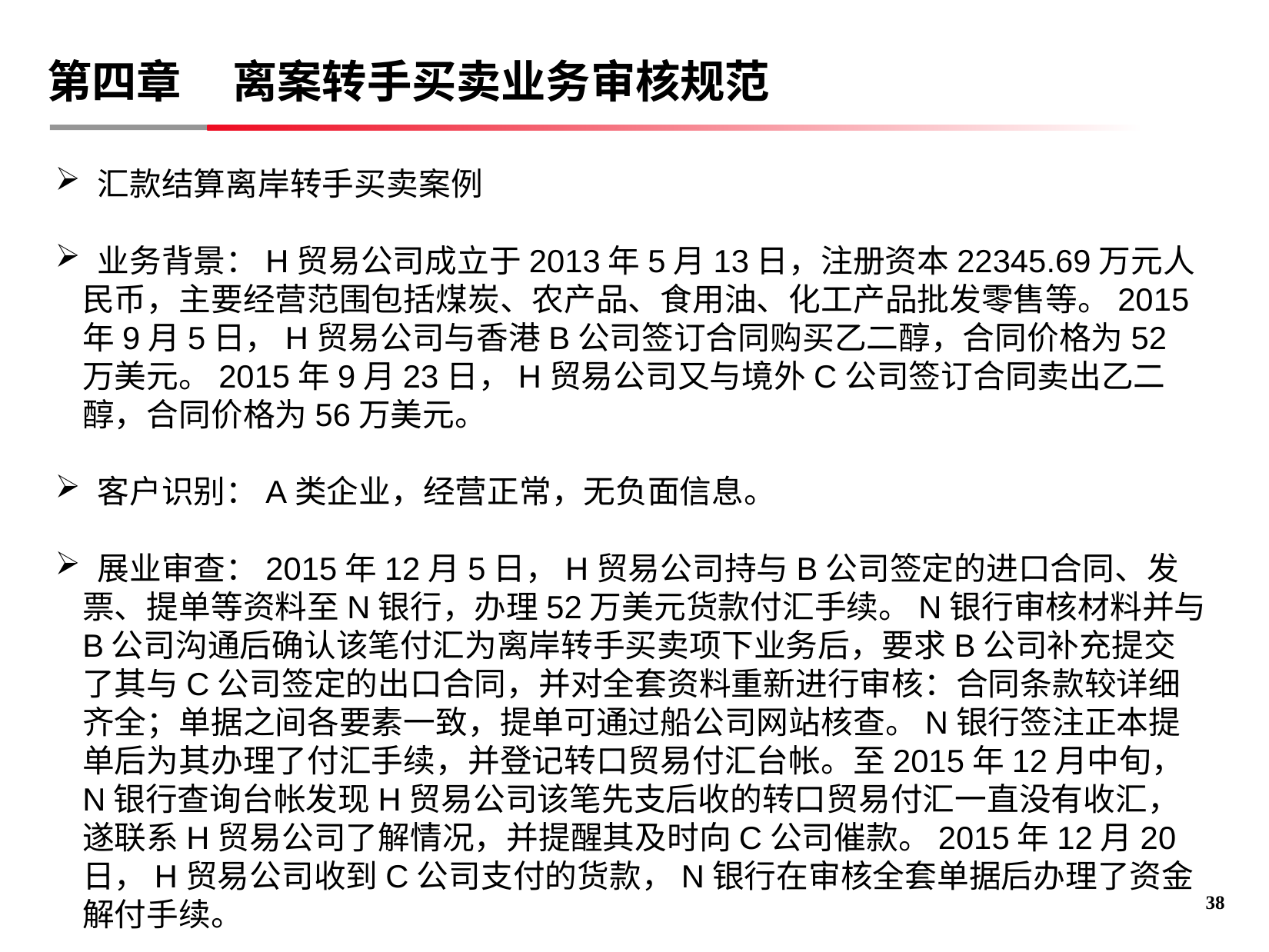

# 第四章     离案转手买卖业务审核规范
 汇款结算离岸转手买卖案例

 业务背景：H贸易公司成立于2013年5月13日，注册资本22345.69万元人民币，主要经营范围包括煤炭、农产品、食用油、化工产品批发零售等。2015年9月5日，H贸易公司与香港B公司签订合同购买乙二醇，合同价格为52万美元。2015年9月23日，H贸易公司又与境外C公司签订合同卖出乙二醇，合同价格为56万美元。

 客户识别：A类企业，经营正常，无负面信息。

 展业审查：2015年12月5日，H贸易公司持与B公司签定的进口合同、发票、提单等资料至N银行，办理52万美元货款付汇手续。N银行审核材料并与B公司沟通后确认该笔付汇为离岸转手买卖项下业务后，要求B公司补充提交了其与C公司签定的出口合同，并对全套资料重新进行审核：合同条款较详细齐全；单据之间各要素一致，提单可通过船公司网站核查。N银行签注正本提单后为其办理了付汇手续，并登记转口贸易付汇台帐。至2015年12月中旬，N银行查询台帐发现H贸易公司该笔先支后收的转口贸易付汇一直没有收汇，遂联系H贸易公司了解情况，并提醒其及时向C公司催款。2015年12月20日，H贸易公司收到C公司支付的货款，N银行在审核全套单据后办理了资金解付手续。

38